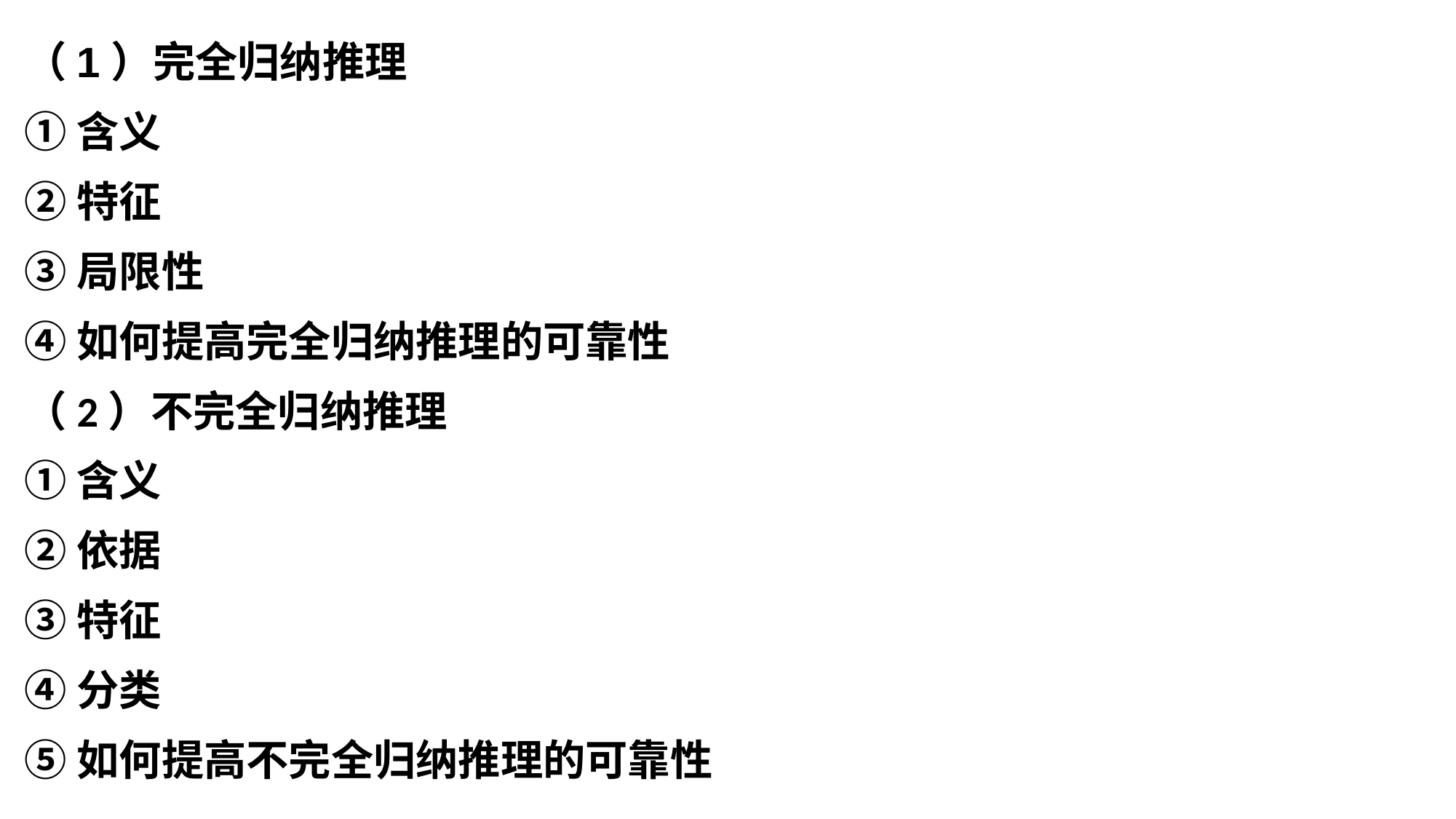

（1）完全归纳推理
①含义
②特征
③局限性
④如何提高完全归纳推理的可靠性
（2）不完全归纳推理
①含义
②依据
③特征
④分类
⑤如何提高不完全归纳推理的可靠性